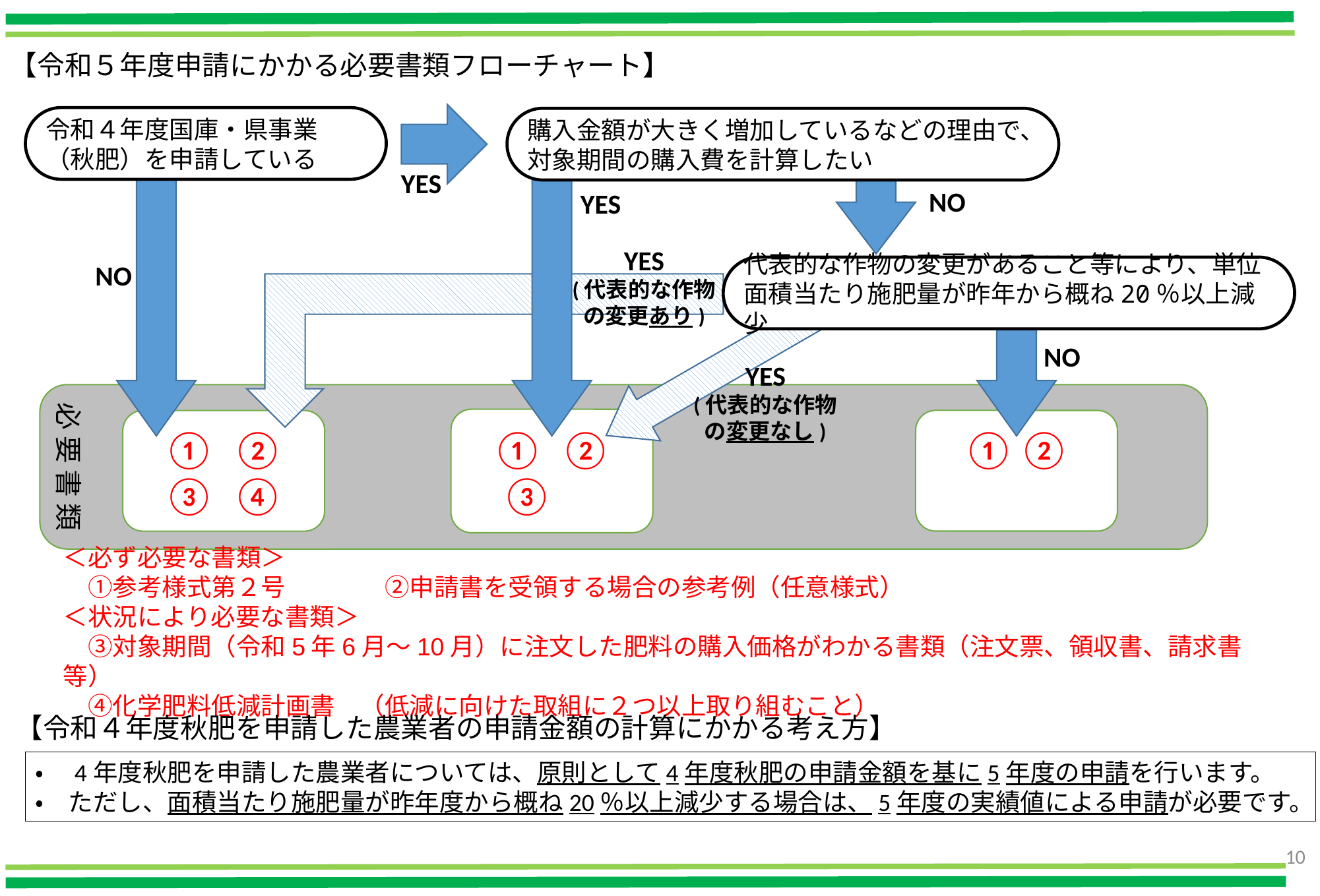

【令和５年度申請にかかる必要書類フローチャート】

令和４年度国庫・県事業（秋肥）を申請している
購入金額が大きく増加しているなどの理由で、対象期間の購入費を計算したい
YES

NO

YES
YES
(代表的な作物の変更あり)
NO

代表的な作物の変更があること等により、単位面積当たり施肥量が昨年から概ね20％以上減少

NO
YES
(代表的な作物の変更なし)
必 要 書 類
①  ②
    ③
②

①  ②
③  ④
＜必ず必要な書類＞
　①参考様式第２号　　　　②申請書を受領する場合の参考例（任意様式）
＜状況により必要な書類＞
　③対象期間（令和5年6月～10月）に注文した肥料の購入価格がわかる書類（注文票、領収書、請求書等）
　④化学肥料低減計画書　（低減に向けた取組に２つ以上取り組むこと）
【令和４年度秋肥を申請した農業者の申請金額の計算にかかる考え方】
・　4年度秋肥を申請した農業者については、原則として4年度秋肥の申請金額を基に5年度の申請を行います。
・　ただし、面積当たり施肥量が昨年度から概ね20％以上減少する場合は、5年度の実績値による申請が必要です。
10